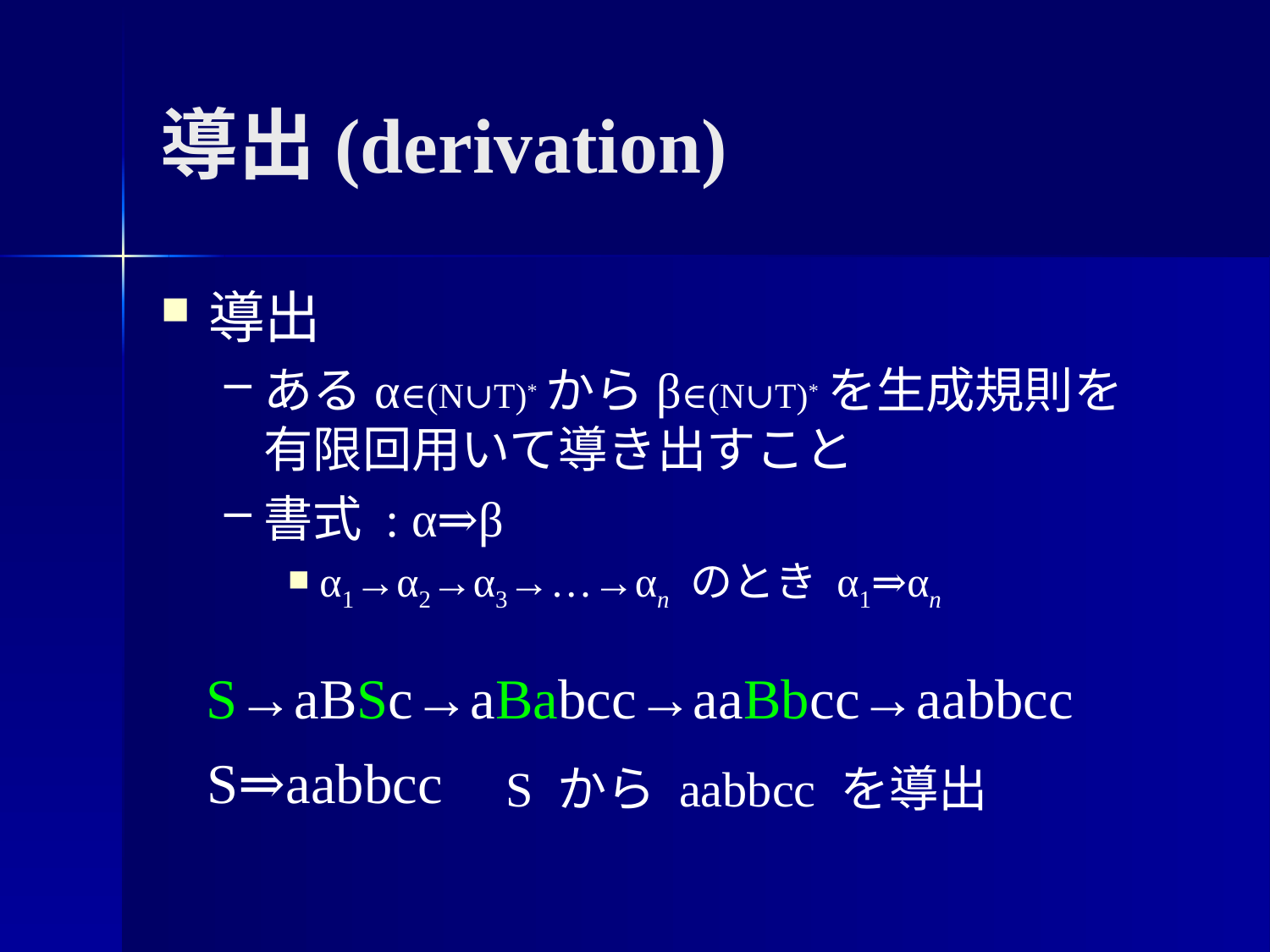

# 導出(derivation)
導出
あるα∈(N∪T)*からβ∈(N∪T)*を生成規則を 有限回用いて導き出すこと
書式 : α⇒β
α1→α2→α3→…→αn のとき α1⇒αn
S→aBSc→aBabcc→aaBbcc→aabbcc
S⇒aabbcc
S から aabbcc を導出